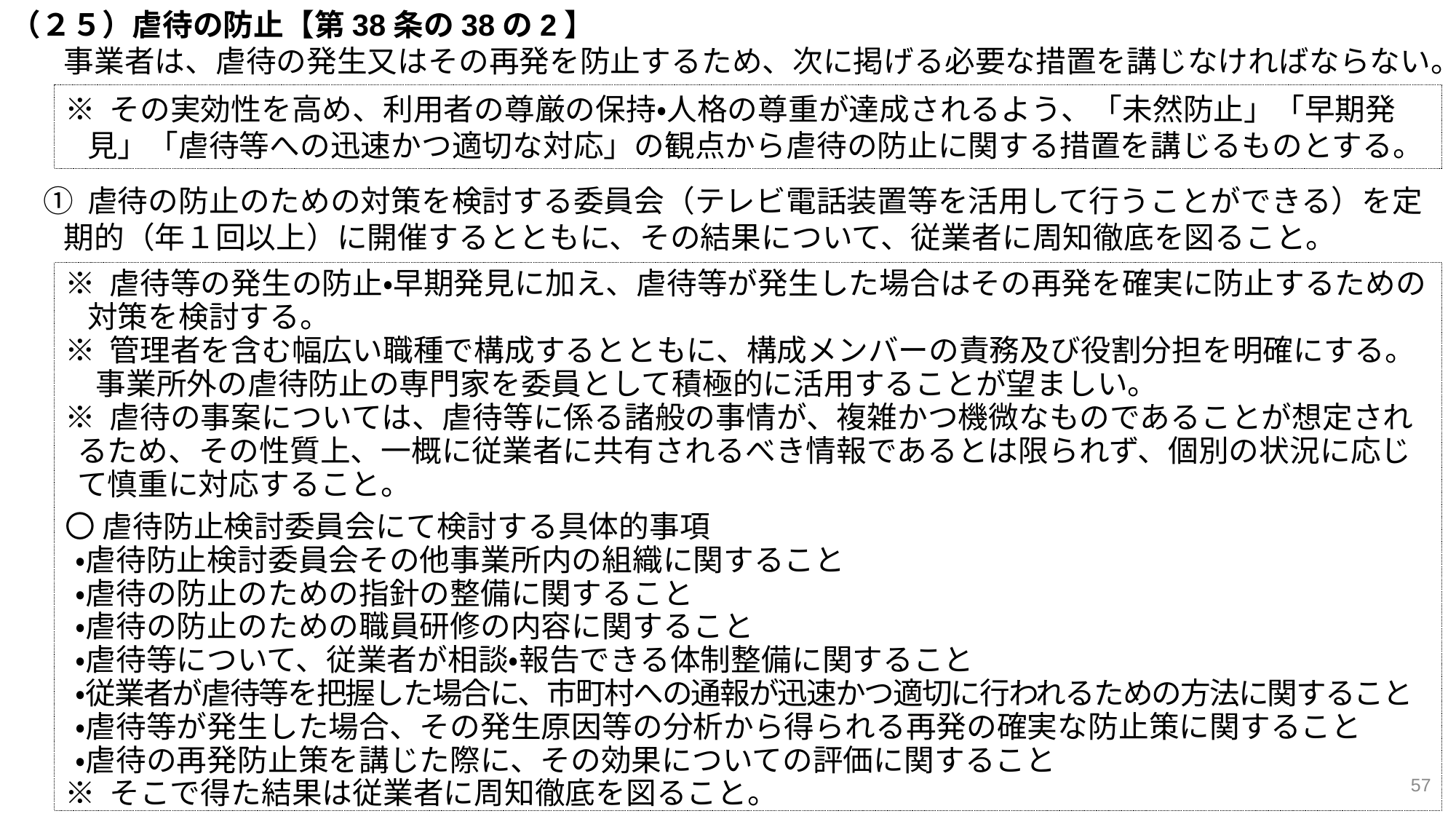

（２５）虐待の防止【第38条の38の2】
事業者は、虐待の発生又はその再発を防止するため、次に掲げる必要な措置を講じなければならない。

① 虐待の防止のための対策を検討する委員会（テレビ電話装置等を活用して行うことができる）を定期的（年１回以上）に開催するとともに、その結果について、従業者に周知徹底を図ること。
※ その実効性を高め、利用者の尊厳の保持・人格の尊重が達成されるよう、「未然防止」「早期発見」「虐待等への迅速かつ適切な対応」の観点から虐待の防止に関する措置を講じるものとする。
※ 虐待等の発生の防止・早期発見に加え、虐待等が発生した場合はその再発を確実に防止するための対策を検討する。
※ 管理者を含む幅広い職種で構成するとともに、構成メンバーの責務及び役割分担を明確にする。
　事業所外の虐待防止の専門家を委員として積極的に活用することが望ましい。
※ 虐待の事案については、虐待等に係る諸般の事情が、複雑かつ機微なものであることが想定されるため、その性質上、一概に従業者に共有されるべき情報であるとは限られず、個別の状況に応じて慎重に対応すること。

〇 虐待防止検討委員会にて検討する具体的事項
・虐待防止検討委員会その他事業所内の組織に関すること
・虐待の防止のための指針の整備に関すること
・虐待の防止のための職員研修の内容に関すること
・虐待等について、従業者が相談・報告できる体制整備に関すること
・従業者が虐待等を把握した場合に、市町村への通報が迅速かつ適切に行われるための方法に関すること
・虐待等が発生した場合、その発生原因等の分析から得られる再発の確実な防止策に関すること
・虐待の再発防止策を講じた際に、その効果についての評価に関すること
※ そこで得た結果は従業者に周知徹底を図ること。
57